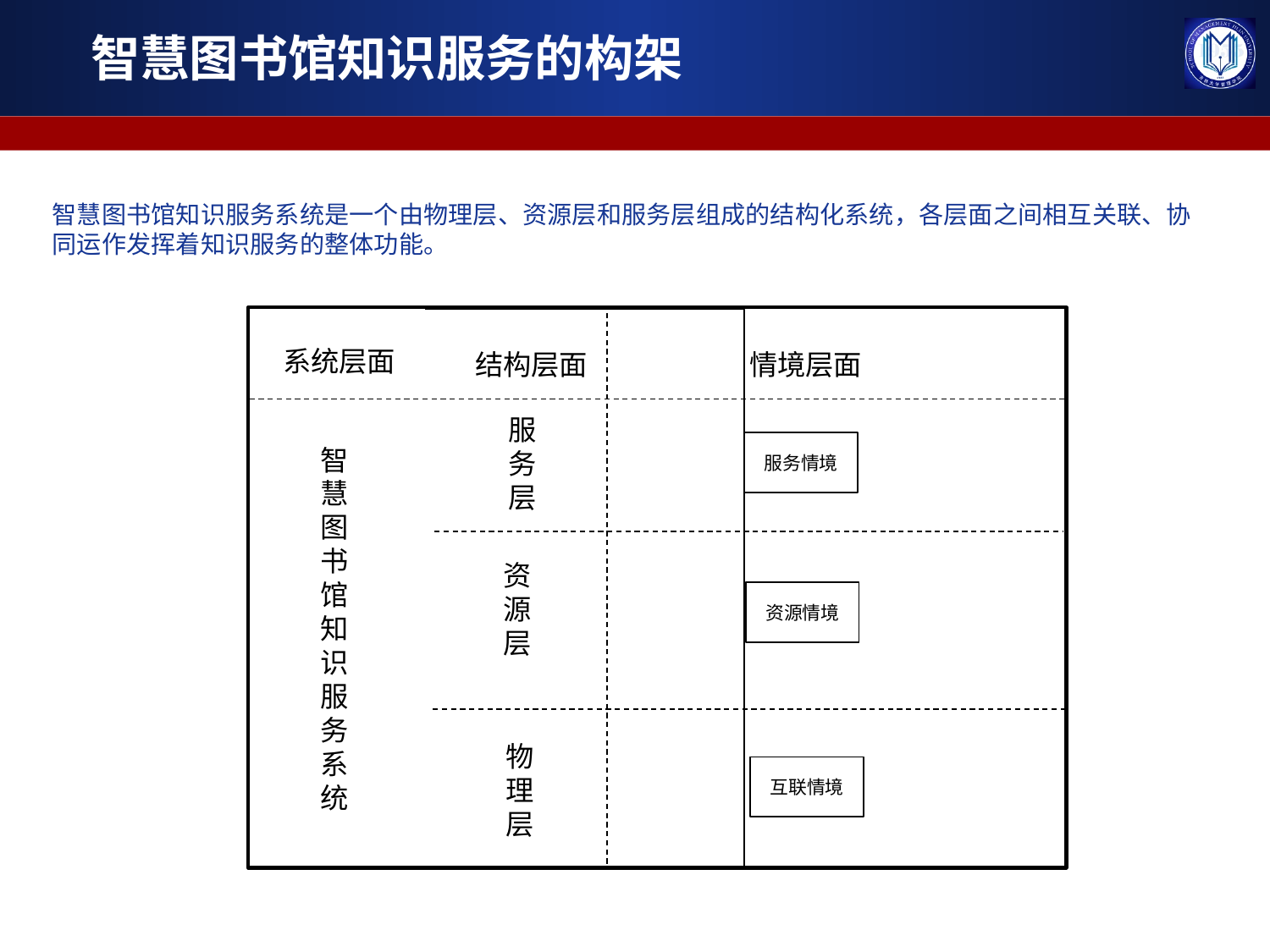

智慧图书馆知识服务的构架
智慧图书馆知识服务系统是一个由物理层、资源层和服务层组成的结构化系统，各层面之间相互关联、协同运作发挥着知识服务的整体功能。

系统层面
结构层面
情境层面
服务层
服务情境
智慧图书馆知识服务系统
资源层
资源情境
物理层
互联情境